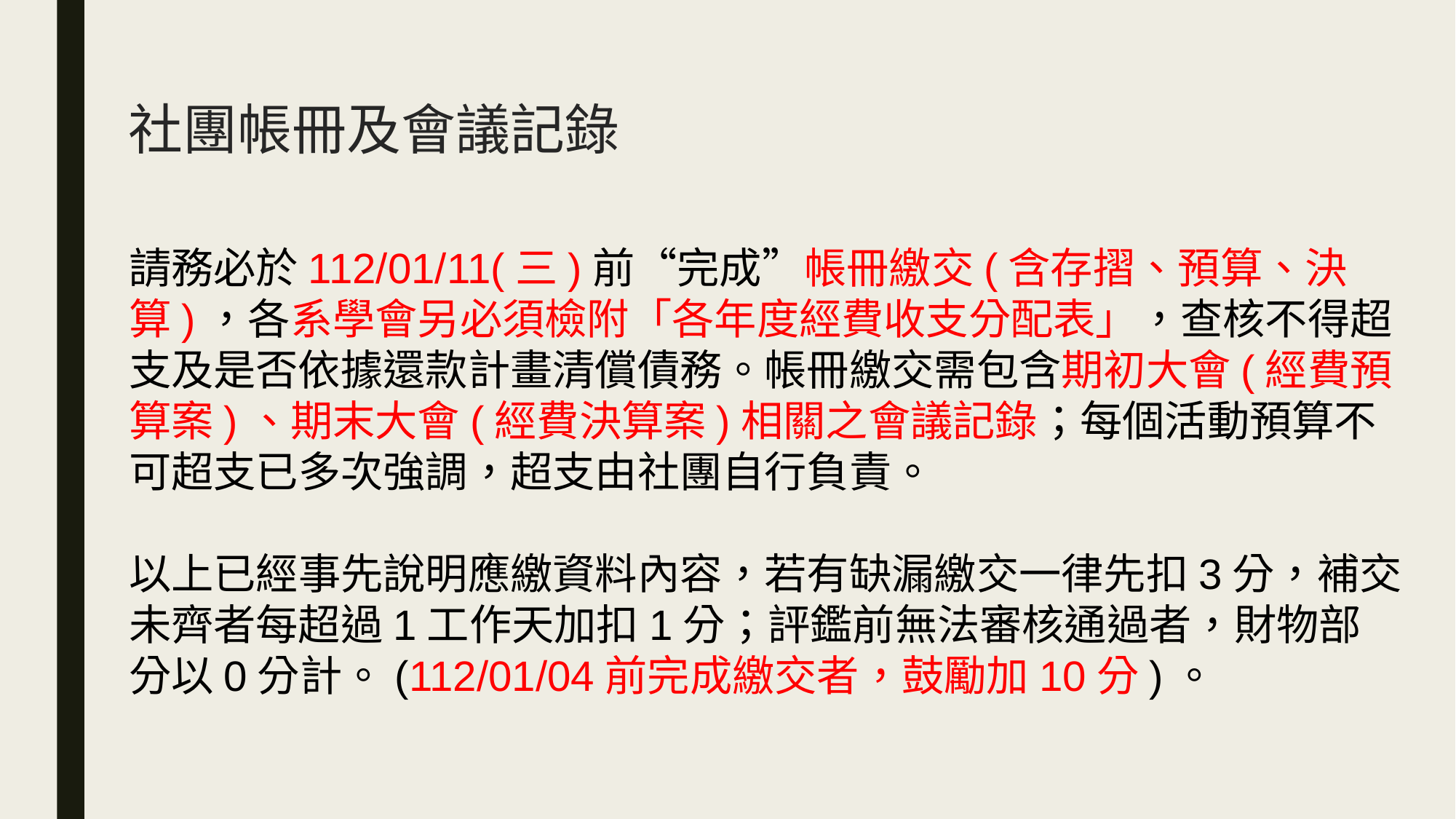

社團帳冊及會議記錄
# 請務必於112/01/11(三)前“完成”帳冊繳交(含存摺、預算、決算)，各系學會另必須檢附「各年度經費收支分配表」，查核不得超支及是否依據還款計畫清償債務。帳冊繳交需包含期初大會(經費預算案)、期末大會(經費決算案)相關之會議記錄；每個活動預算不可超支已多次強調，超支由社團自行負責。 以上已經事先說明應繳資料內容，若有缺漏繳交一律先扣3分，補交未齊者每超過1工作天加扣1分；評鑑前無法審核通過者，財物部分以0分計。(112/01/04前完成繳交者，鼓勵加10分)。